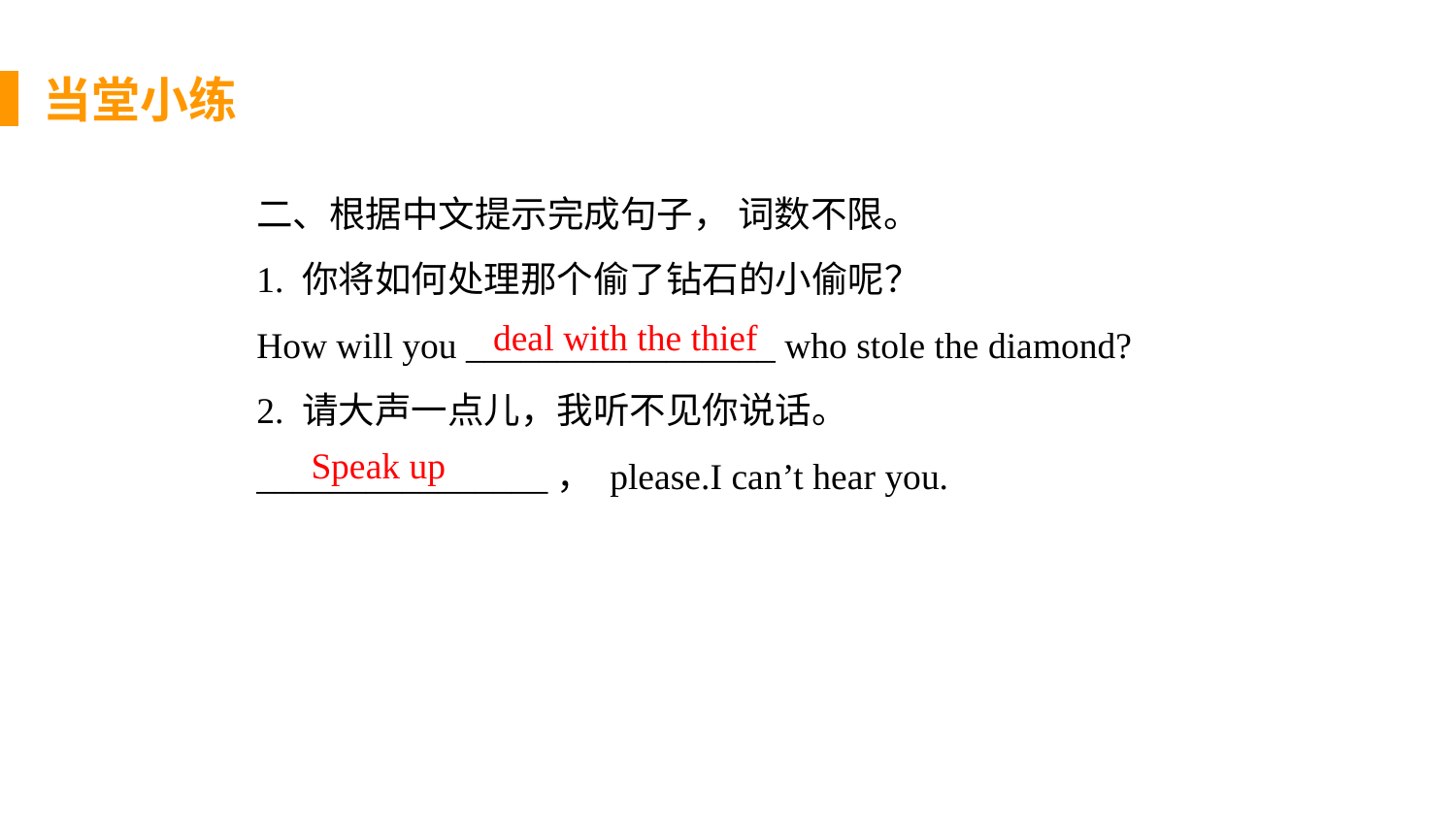

当堂小练

二、根据中文提示完成句子， 词数不限。
1. 你将如何处理那个偷了钻石的小偷呢？
How will you _________________ who stole the diamond?
2. 请大声一点儿，我听不见你说话。
________________， please.I can’t hear you.
deal with the thief
Speak up